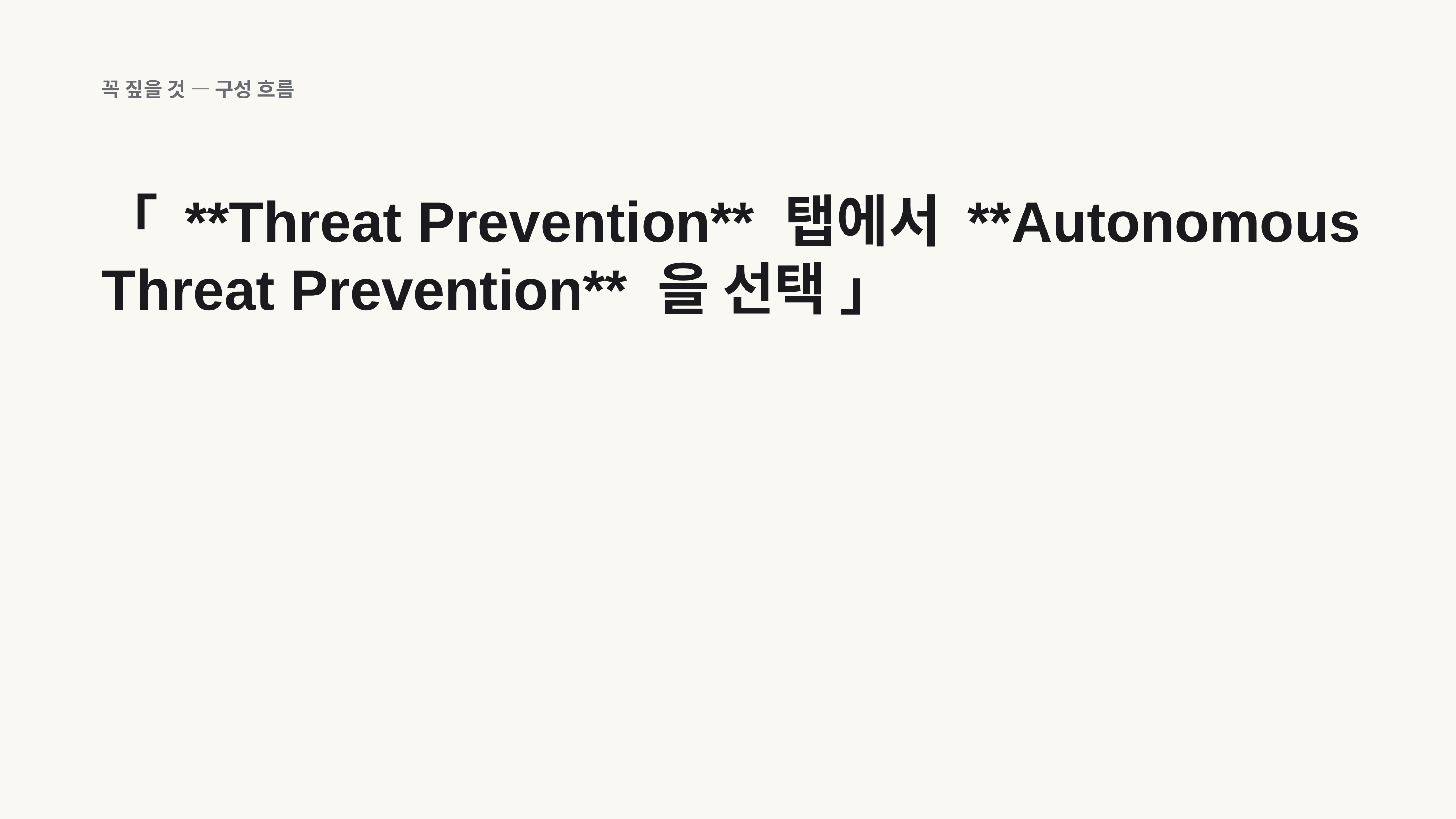

꼭 짚을 것 — 구성 흐름
「 **Threat Prevention** 탭에서 **Autonomous Threat Prevention** 을 선택 」